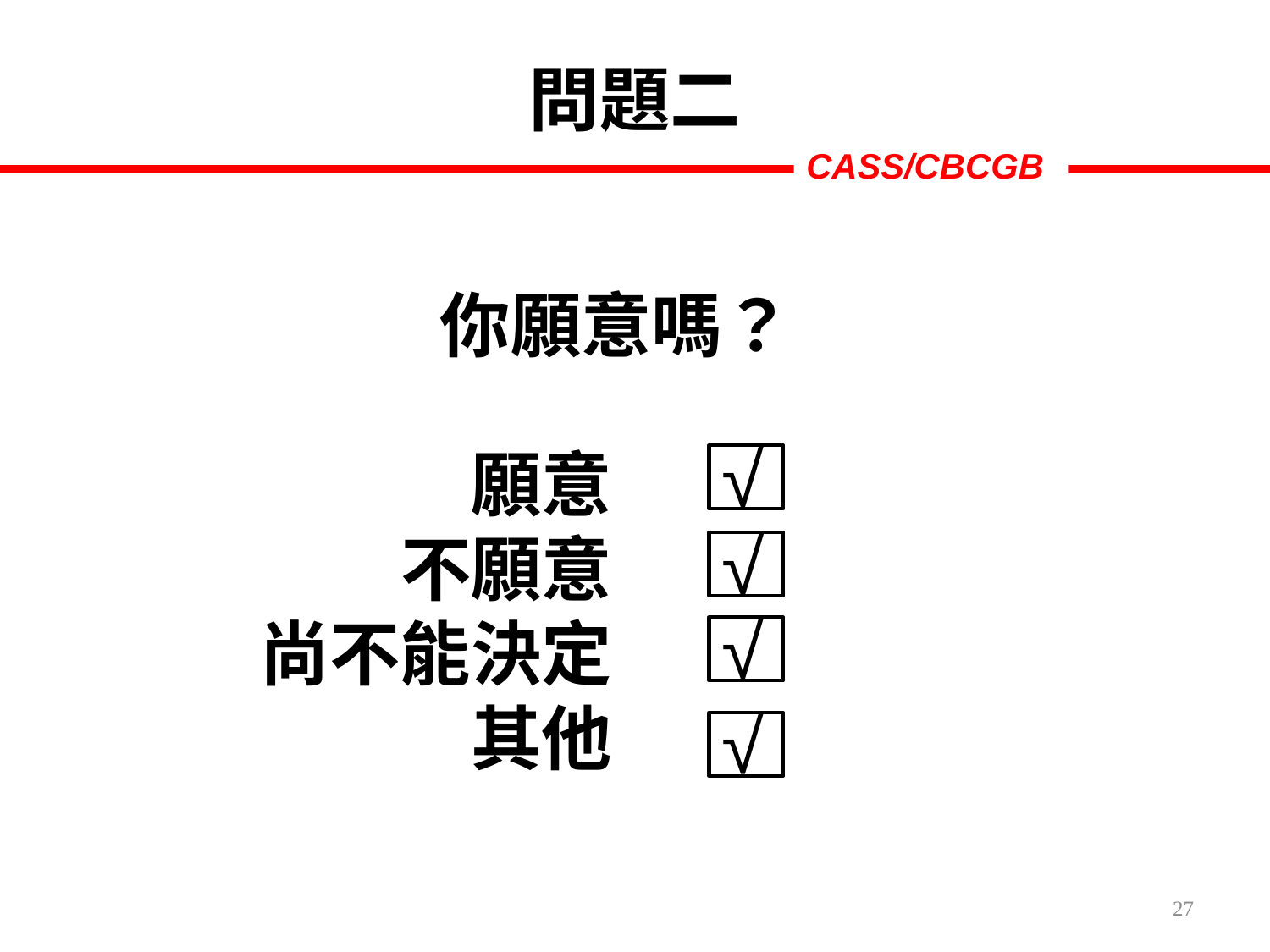

問題二
你願意嗎？
√
願意
不願意
尚不能決定
其他

√

√

√

27